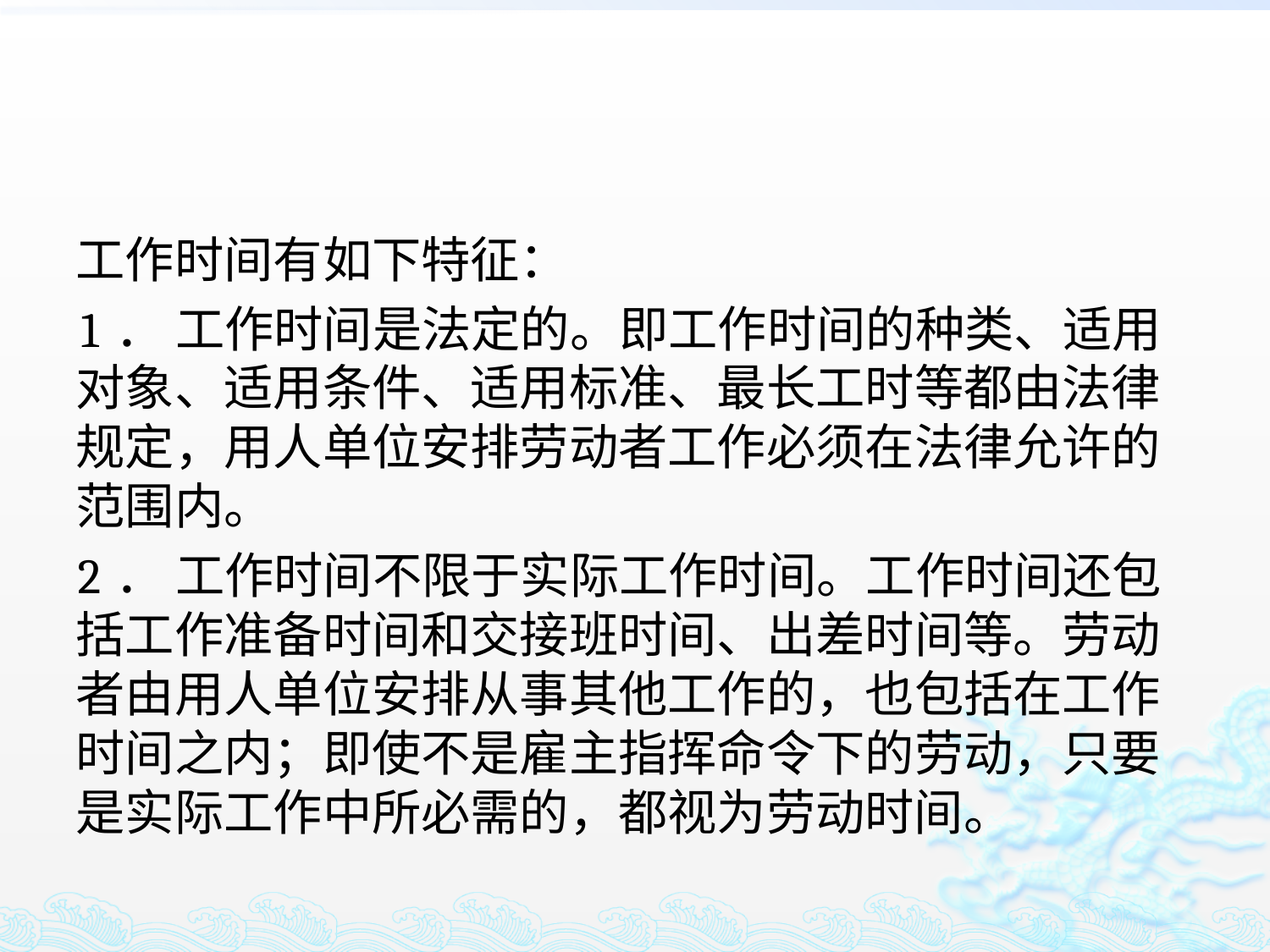

#
工作时间有如下特征：
1． 工作时间是法定的。即工作时间的种类、适用对象、适用条件、适用标准、最长工时等都由法律规定，用人单位安排劳动者工作必须在法律允许的范围内。
2． 工作时间不限于实际工作时间。工作时间还包括工作准备时间和交接班时间、出差时间等。劳动者由用人单位安排从事其他工作的，也包括在工作时间之内；即使不是雇主指挥命令下的劳动，只要是实际工作中所必需的，都视为劳动时间。